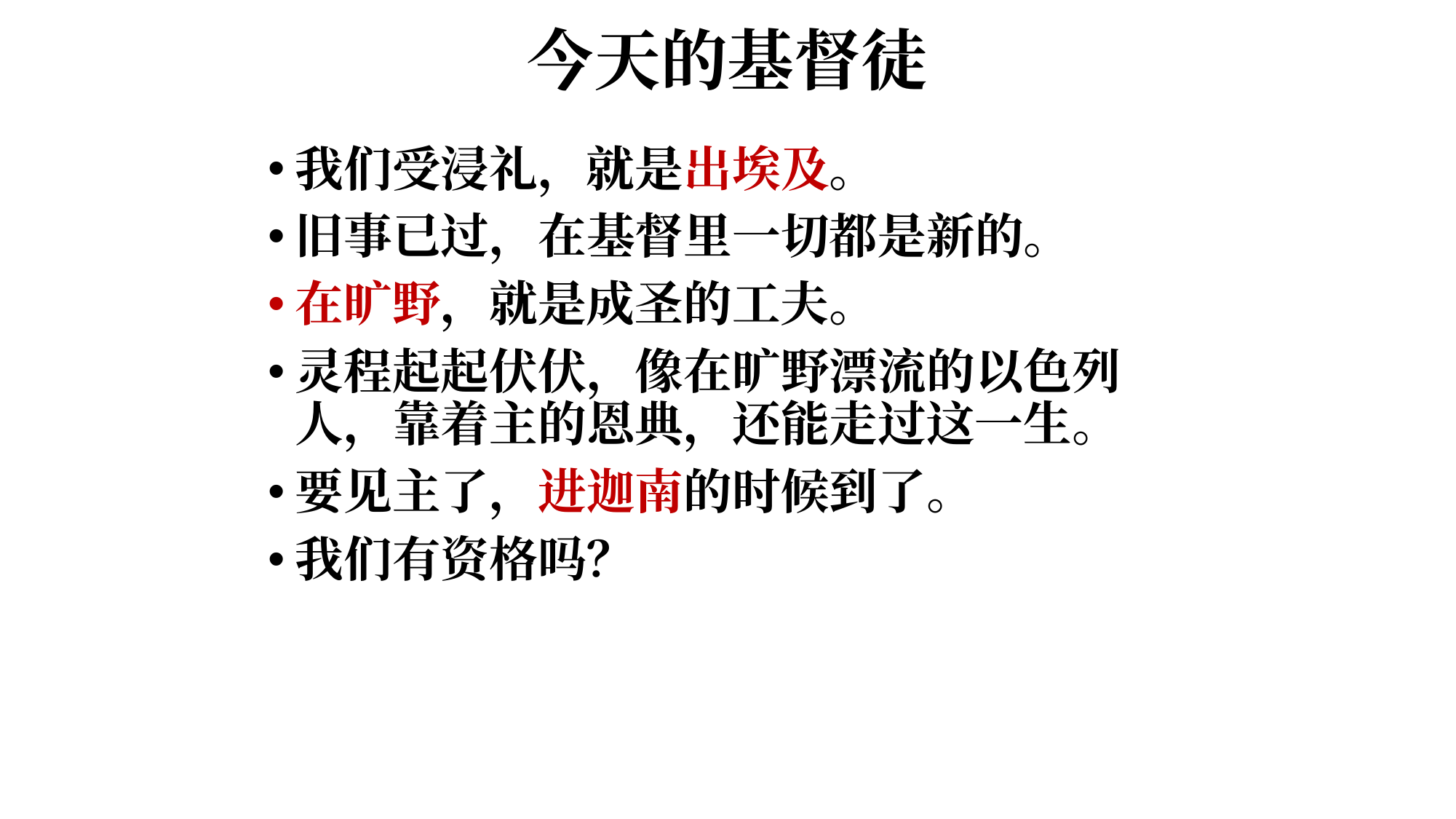

# 今天的基督徒
我们受浸礼，就是出埃及。
旧事已过，在基督里一切都是新的。
在旷野，就是成圣的工夫。
灵程起起伏伏，像在旷野漂流的以色列人，靠着主的恩典，还能走过这一生。
要见主了，进迦南的时候到了。
我们有资格吗？